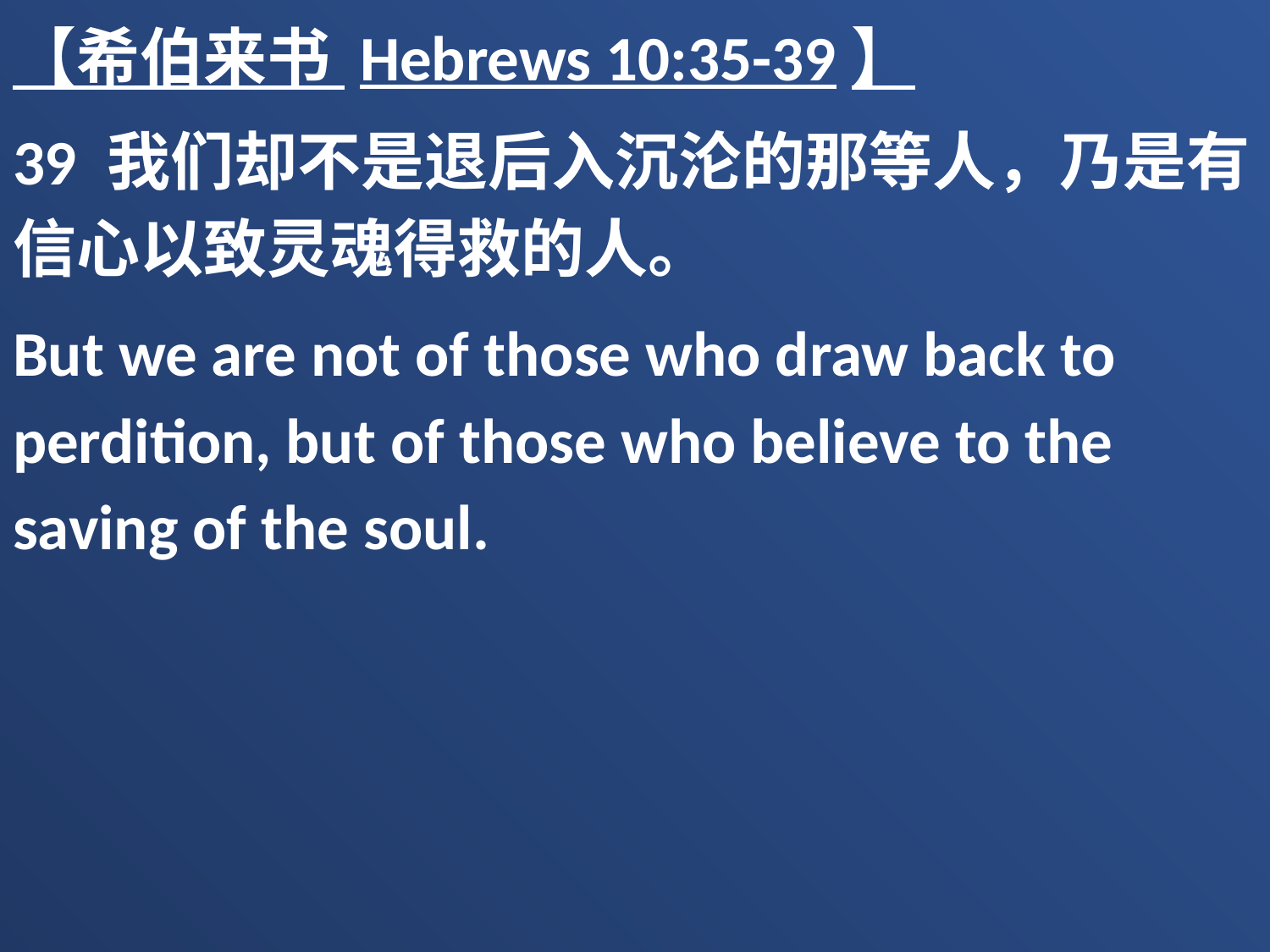

【希伯来书 Hebrews 10:35-39】
39 我们却不是退后入沉沦的那等人，乃是有信心以致灵魂得救的人。
But we are not of those who draw back to perdition, but of those who believe to the saving of the soul.